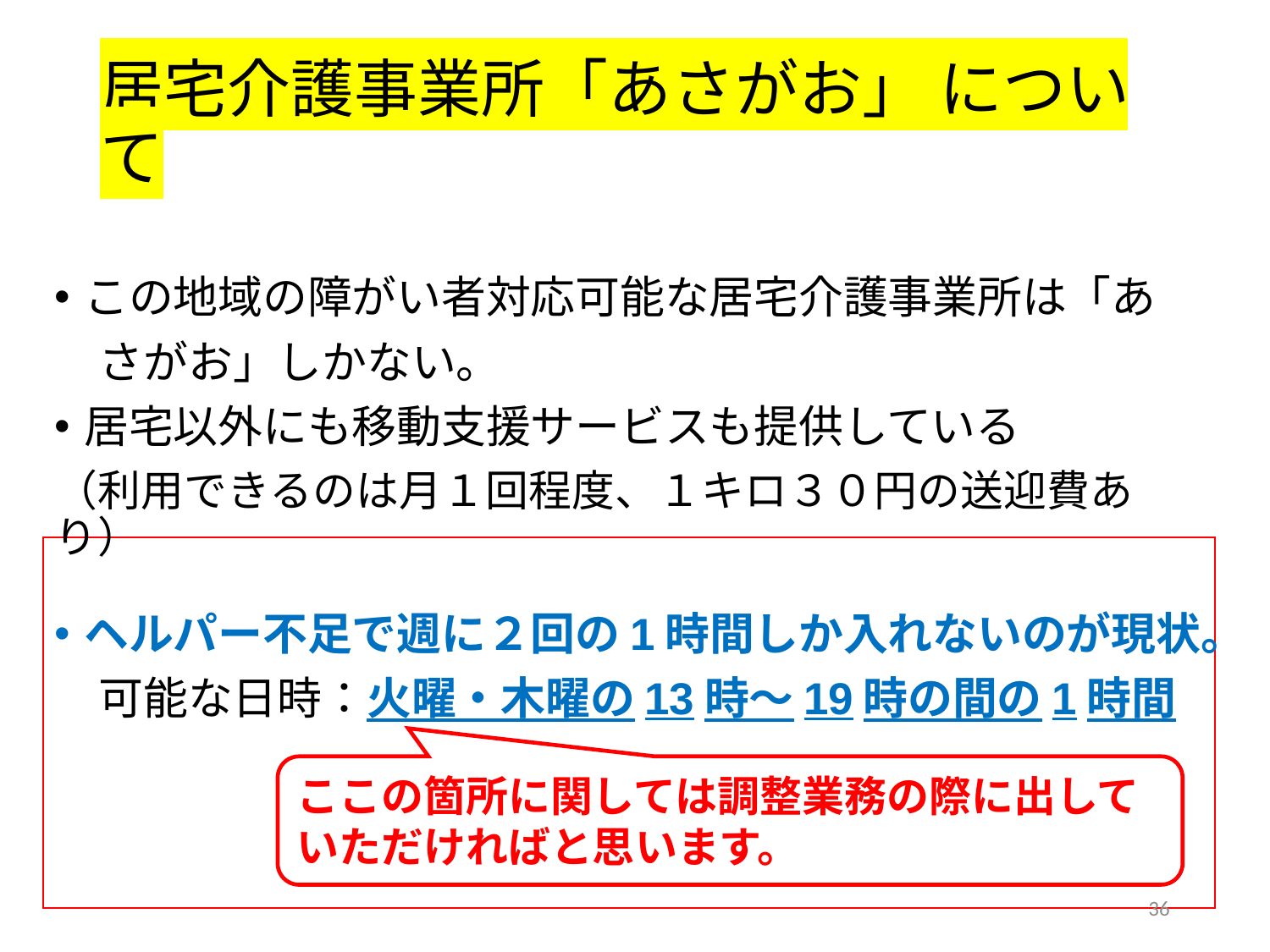

# 居宅介護事業所「あさがお」 について
この地域の障がい者対応可能な居宅介護事業所は「あ
　さがお」しかない。
居宅以外にも移動支援サービスも提供している
（利用できるのは月１回程度、１キロ３０円の送迎費あり）

ヘルパー不足で週に２回の1時間しか入れないのが現状。
　可能な日時：火曜・木曜の13時～19時の間の1時間

ここの箇所に関しては調整業務の際に出していただければと思います。
36